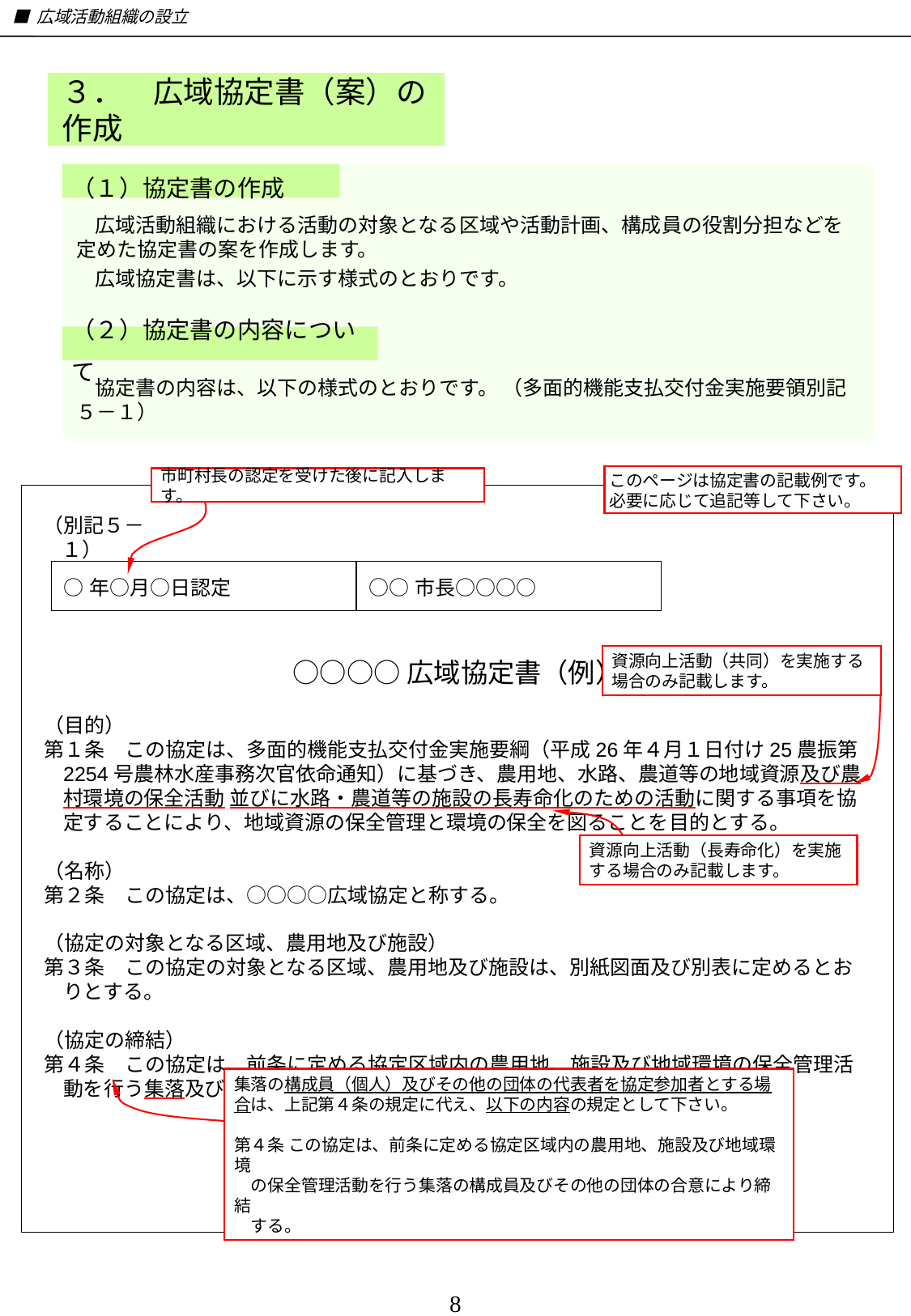

■ 広域活動組織の設立

３．　広域協定書（案）の作成

（１）協定書の作成
広域活動組織における活動の対象となる区域や活動計画、構成員の役割分担などを定めた協定書の案を作成します。
広域協定書は、以下に示す様式のとおりです。
（２）協定書の内容について
協定書の内容は、以下の様式のとおりです。 （多面的機能支払交付金実施要領別記５－１）
このページは協定書の記載例です。
必要に応じて追記等して下さい。
市町村長の認定を受けた後に記入します。

（別記５－１）
| ○年○月○日認定 | ○○市長○○○○ |
| --- | --- |
資源向上活動（共同）を実施する場合のみ記載します。
 ○○○○広域協定書（例）

（目的）
第１条　この協定は、多面的機能支払交付金実施要綱（平成26年４月１日付け25農振第2254号農林水産事務次官依命通知）に基づき、農用地、水路、農道等の地域資源及び農村環境の保全活動 並びに水路・農道等の施設の長寿命化のための活動に関する事項を協定することにより、地域資源の保全管理と環境の保全を図ることを目的とする。

（名称）
第２条　この協定は、○○○○広域協定と称する。

（協定の対象となる区域、農用地及び施設）
第３条　この協定の対象となる区域、農用地及び施設は、別紙図面及び別表に定めるとおりとする。

（協定の締結）
第４条　この協定は、前条に定める協定区域内の農用地、施設及び地域環境の保全管理活動を行う集落及びその他の団体の合意により締結する。

集落の構成員（個人）及びその他の団体の代表者を協定参加者とする場合は、第４条中の「集落」を「集落の構成員」に置き換えて下さい。

資源向上活動（長寿命化）を実施する場合のみ記載します。
12

集落の構成員（個人）及びその他の団体の代表者を協定参加者とする場合は、上記第４条の規定に代え、以下の内容の規定として下さい。

第４条 この協定は、前条に定める協定区域内の農用地、施設及び地域環境
　の保全管理活動を行う集落の構成員及びその他の団体の合意により締結
　する。
8